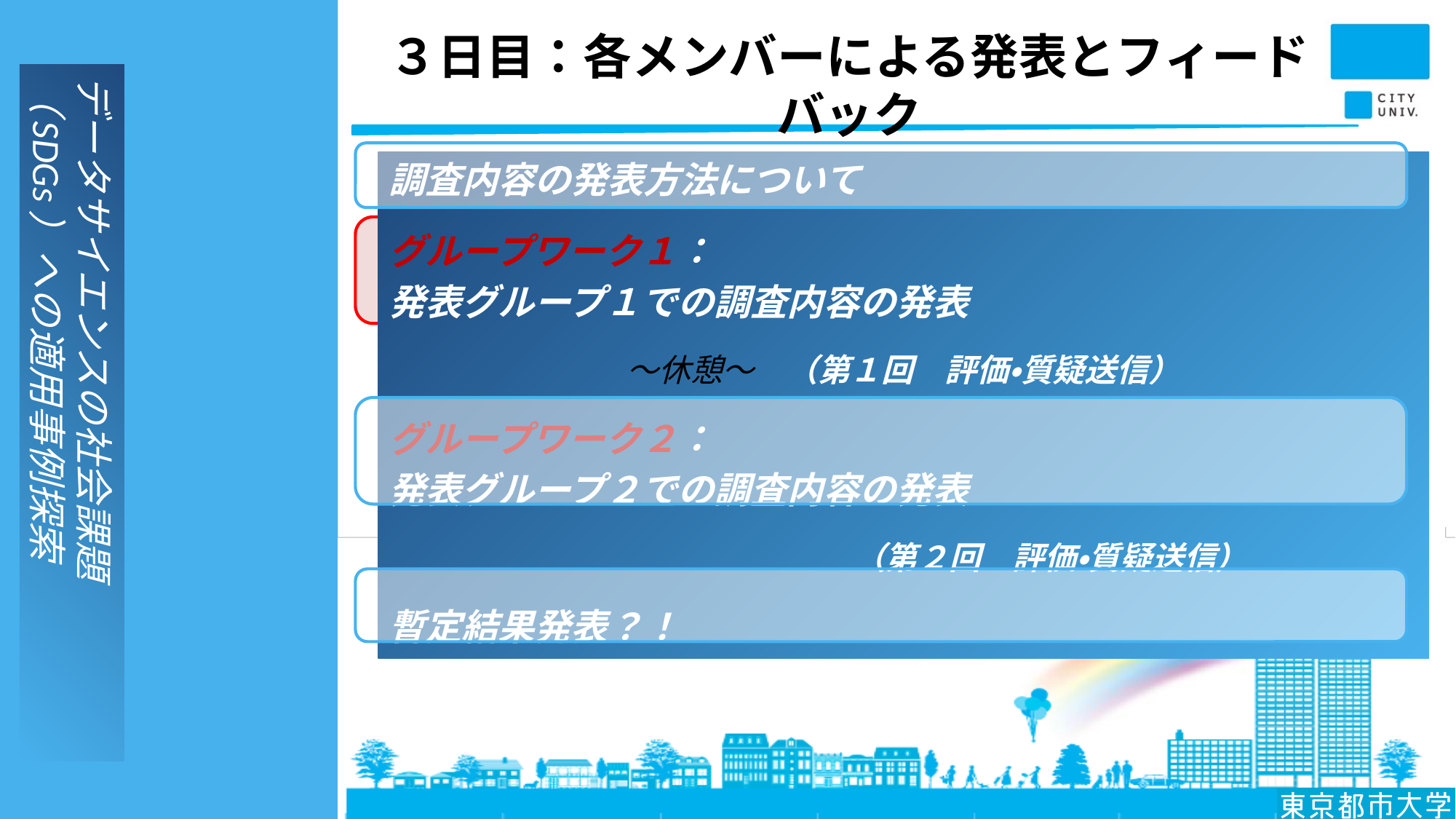

# ３日目：各メンバーによる発表とフィードバック

調査内容の発表方法について

グループワーク１：
発表グループ１での調査内容の発表

〜休憩〜　（第１回　評価・質疑送信）

グループワーク２：
発表グループ２での調査内容の発表

　　　　　　　　　 （第２回　評価・質疑送信）

暫定結果発表？！

データサイエンスの社会課題（SDGs）への適用事例探索